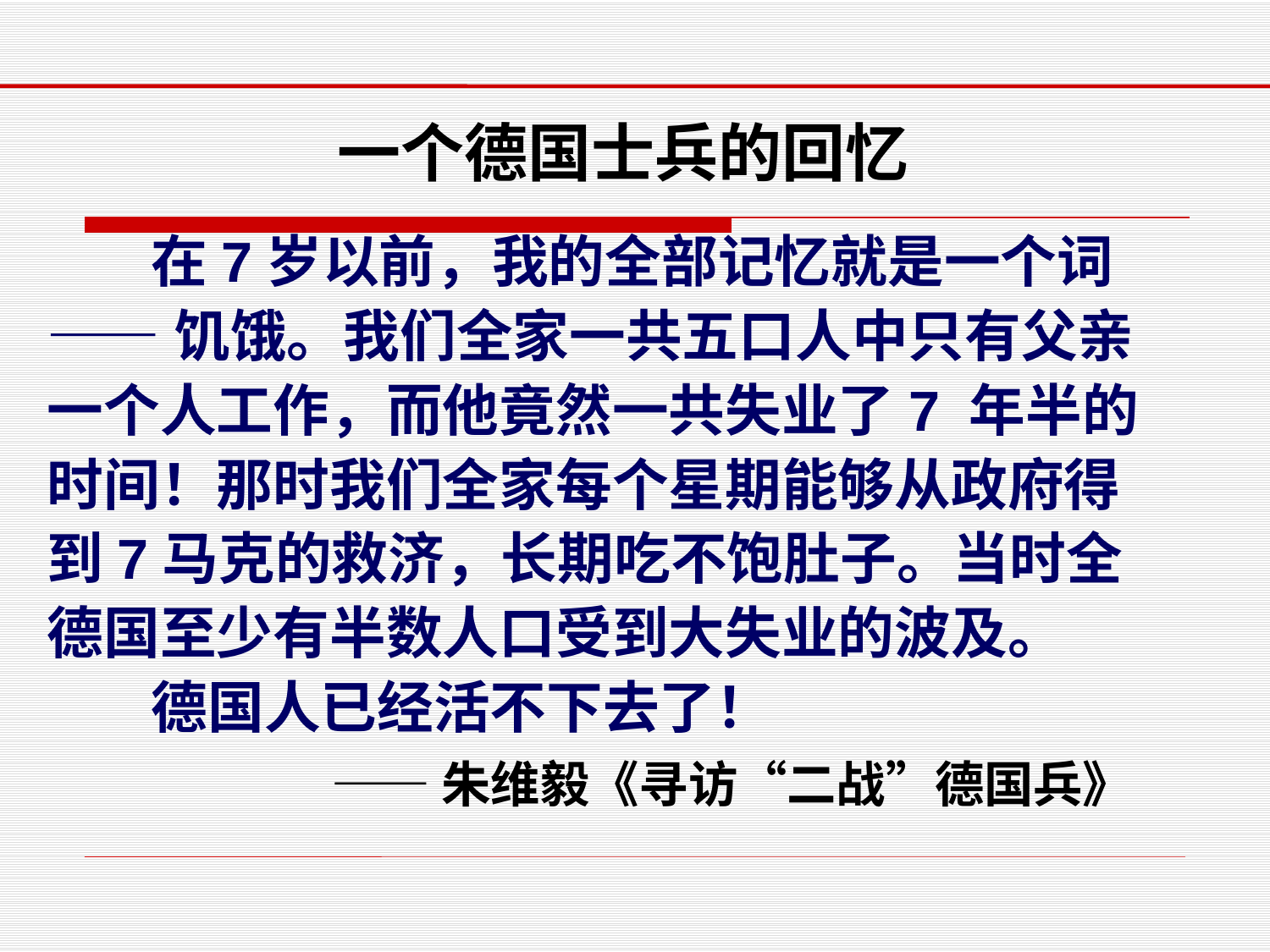

一个德国士兵的回忆
       在7岁以前，我的全部记忆就是一个词
——饥饿。我们全家一共五口人中只有父亲
一个人工作，而他竟然一共失业了7 年半的
时间！那时我们全家每个星期能够从政府得
到7马克的救济，长期吃不饱肚子。当时全
德国至少有半数人口受到大失业的波及。
       德国人已经活不下去了！
                      ——朱维毅《寻访“二战”德国兵》